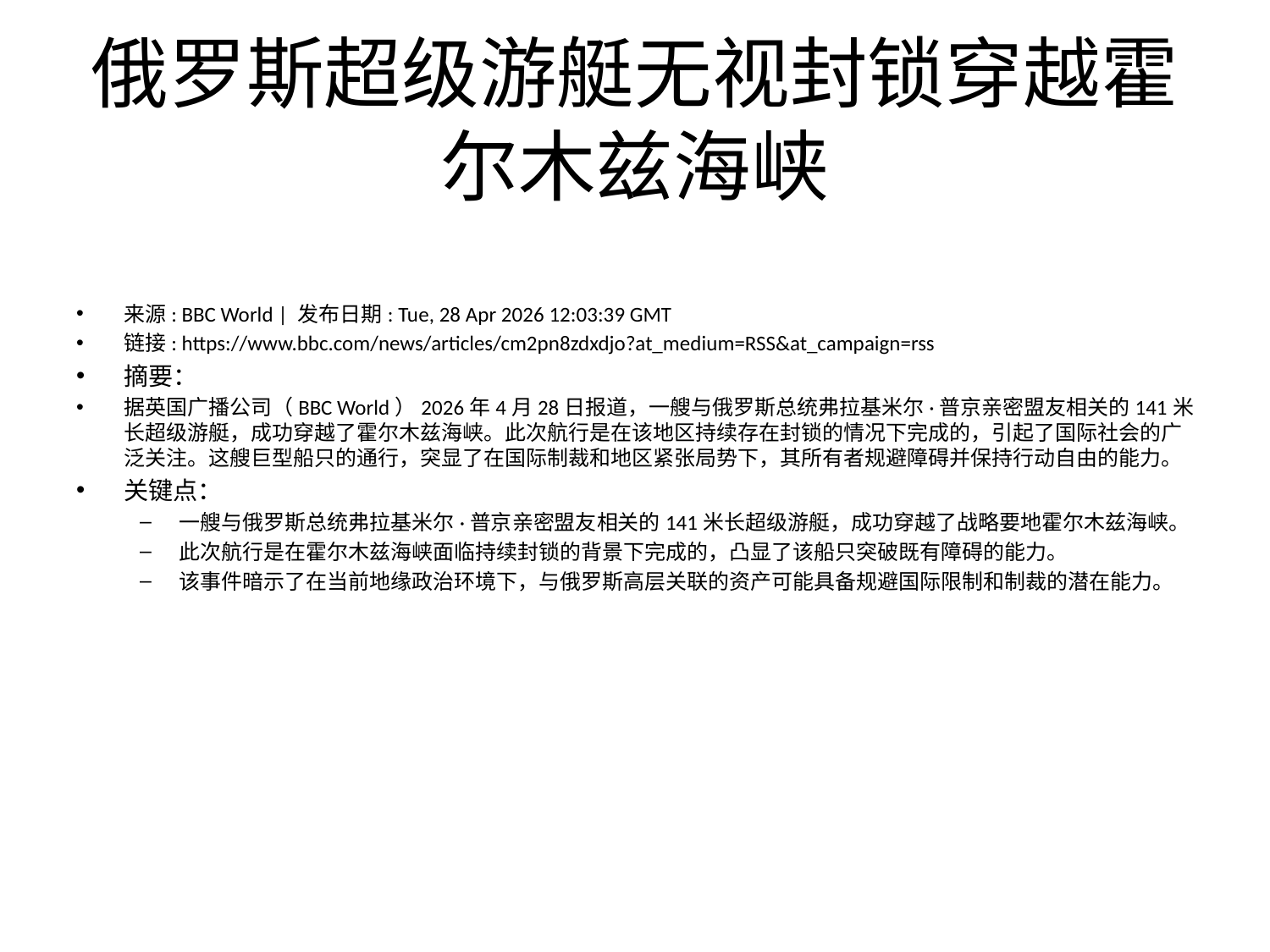

# 俄罗斯超级游艇无视封锁穿越霍尔木兹海峡

来源: BBC World | 发布日期: Tue, 28 Apr 2026 12:03:39 GMT
链接: https://www.bbc.com/news/articles/cm2pn8zdxdjo?at_medium=RSS&at_campaign=rss
摘要：
据英国广播公司（BBC World）2026年4月28日报道，一艘与俄罗斯总统弗拉基米尔·普京亲密盟友相关的141米长超级游艇，成功穿越了霍尔木兹海峡。此次航行是在该地区持续存在封锁的情况下完成的，引起了国际社会的广泛关注。这艘巨型船只的通行，突显了在国际制裁和地区紧张局势下，其所有者规避障碍并保持行动自由的能力。
关键点：
一艘与俄罗斯总统弗拉基米尔·普京亲密盟友相关的141米长超级游艇，成功穿越了战略要地霍尔木兹海峡。
此次航行是在霍尔木兹海峡面临持续封锁的背景下完成的，凸显了该船只突破既有障碍的能力。
该事件暗示了在当前地缘政治环境下，与俄罗斯高层关联的资产可能具备规避国际限制和制裁的潜在能力。